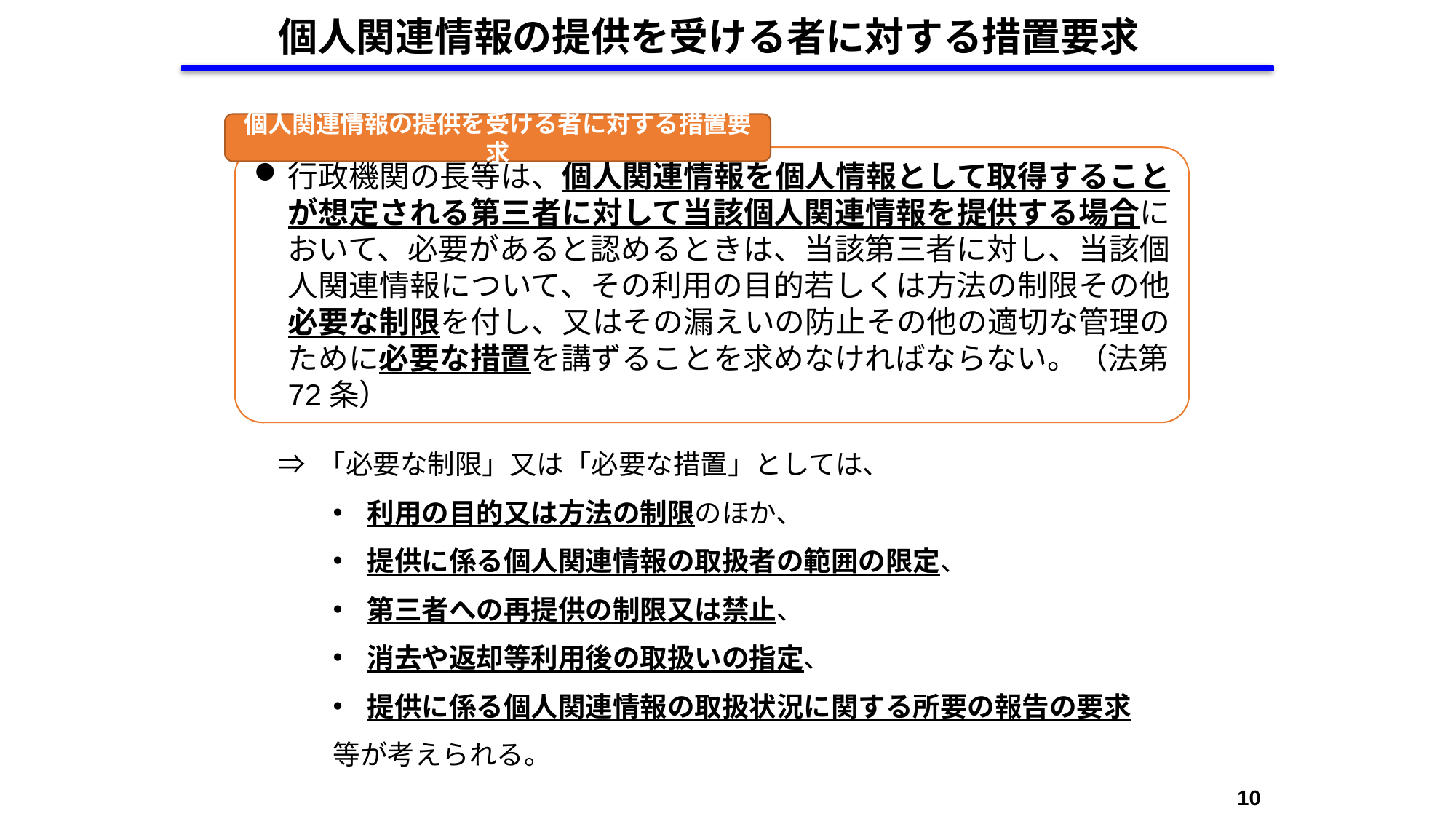

個人関連情報の提供を受ける者に対する措置要求

個人関連情報の提供を受ける者に対する措置要求
行政機関の長等は、個人関連情報を個人情報として取得することが想定される第三者に対して当該個人関連情報を提供する場合において、必要があると認めるときは、当該第三者に対し、当該個人関連情報について、その利用の目的若しくは方法の制限その他必要な制限を付し、又はその漏えいの防止その他の適切な管理のために必要な措置を講ずることを求めなければならない。（法第72条）
⇒ 「必要な制限」又は「必要な措置」としては、
利用の目的又は方法の制限のほか、
提供に係る個人関連情報の取扱者の範囲の限定、
第三者への再提供の制限又は禁止、
消去や返却等利用後の取扱いの指定、
提供に係る個人関連情報の取扱状況に関する所要の報告の要求
等が考えられる。
10